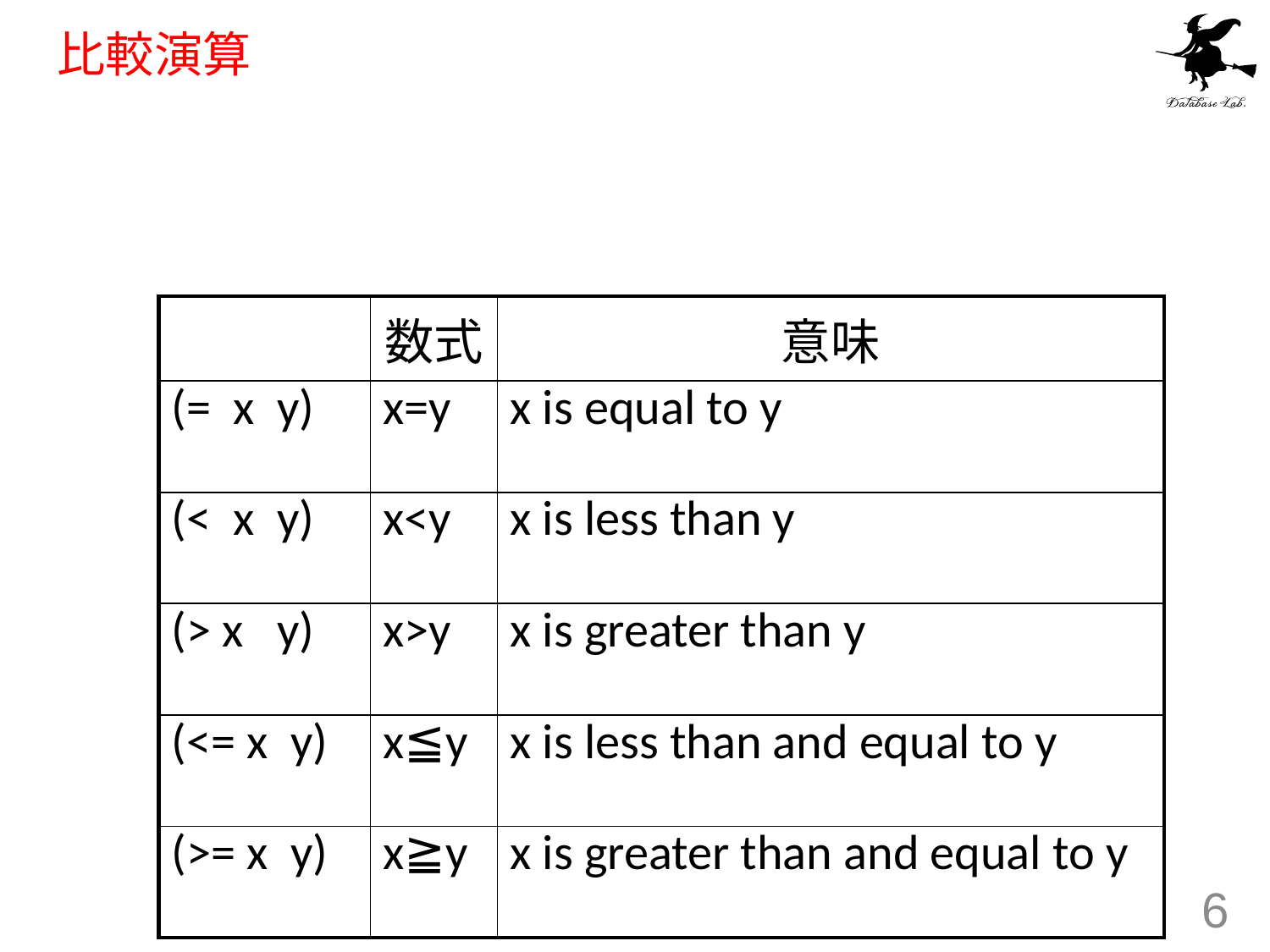

# 比較演算
|  | 数式 | 意味 |
| --- | --- | --- |
| (= x y) | x=y | x is equal to y |
| (< x y) | x<y | x is less than y |
| (> x y) | x>y | x is greater than y |
| (<= x y) | x≦y | x is less than and equal to y |
| (>= x y) | x≧y | x is greater than and equal to y |

6